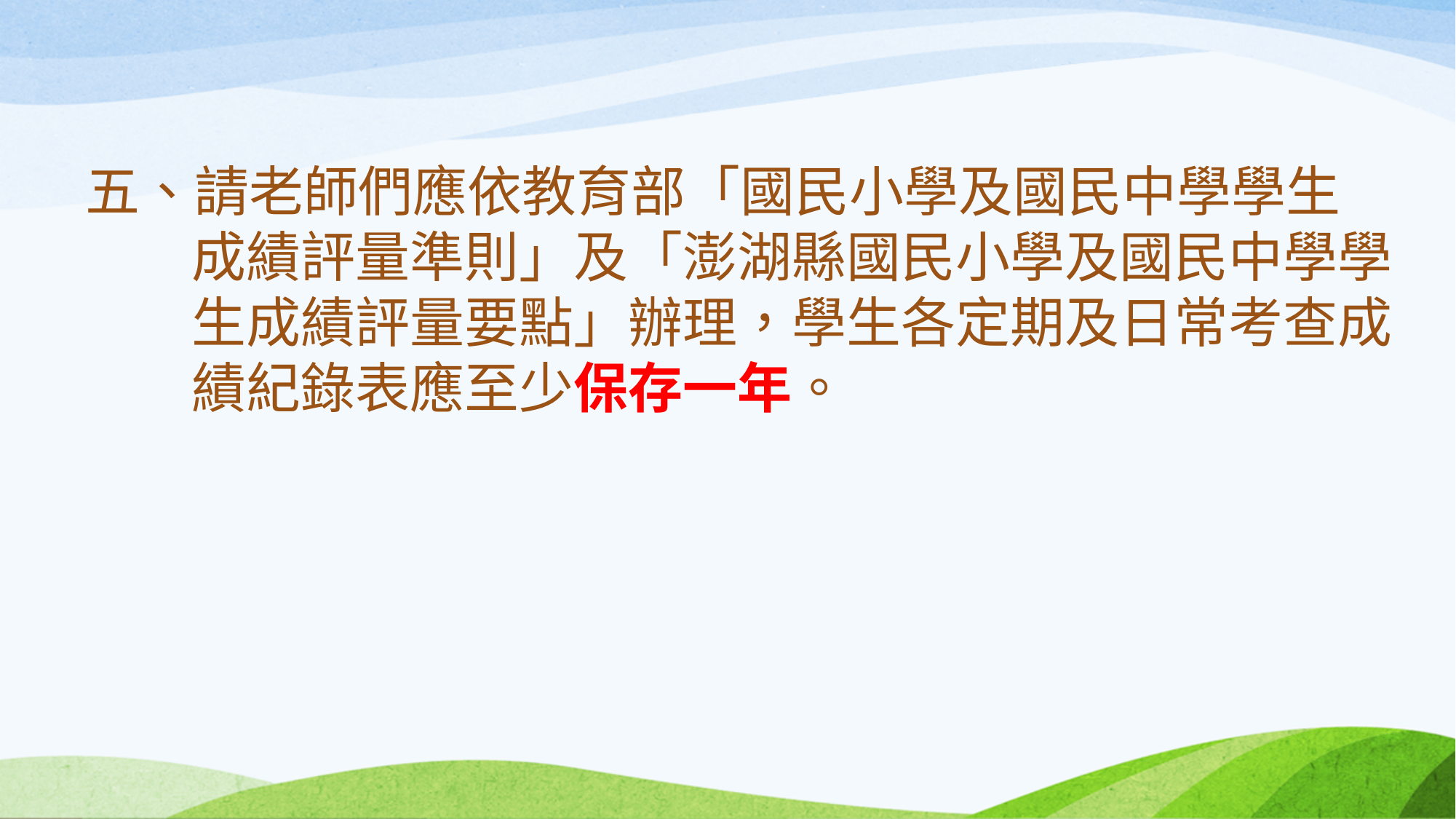

五、請老師們應依教育部「國民小學及國民中學學生成績評量準則」及「澎湖縣國民小學及國民中學學生成績評量要點」辦理，學生各定期及日常考查成績紀錄表應至少保存一年。